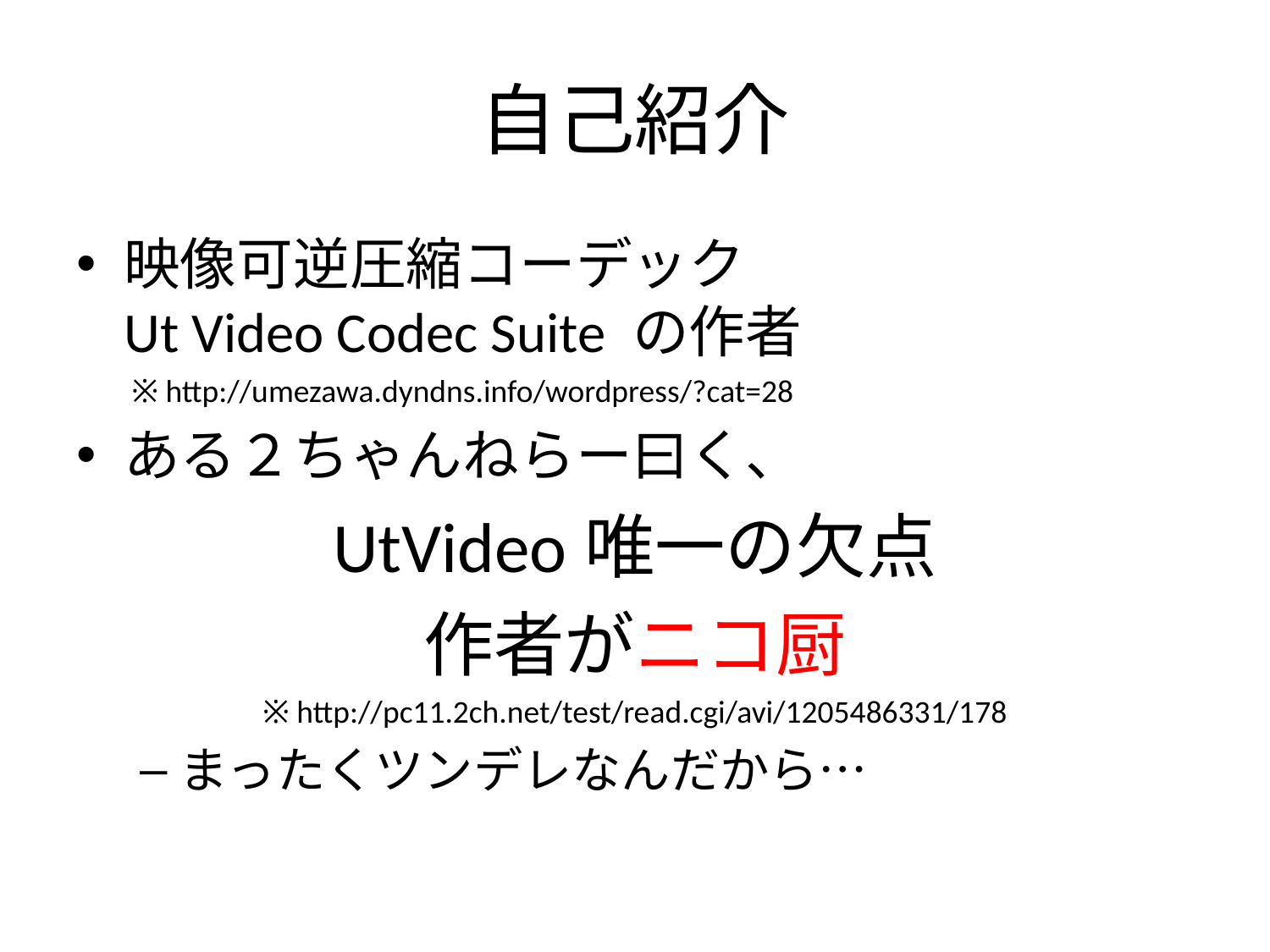

# 自己紹介
映像可逆圧縮コーデック
Ut Video Codec Suite の作者
※ http://umezawa.dyndns.info/wordpress/?cat=28
ある２ちゃんねらー曰く、
UtVideo唯一の欠点
作者がニコ厨
※ http://pc11.2ch.net/test/read.cgi/avi/1205486331/178
まったくツンデレなんだから…